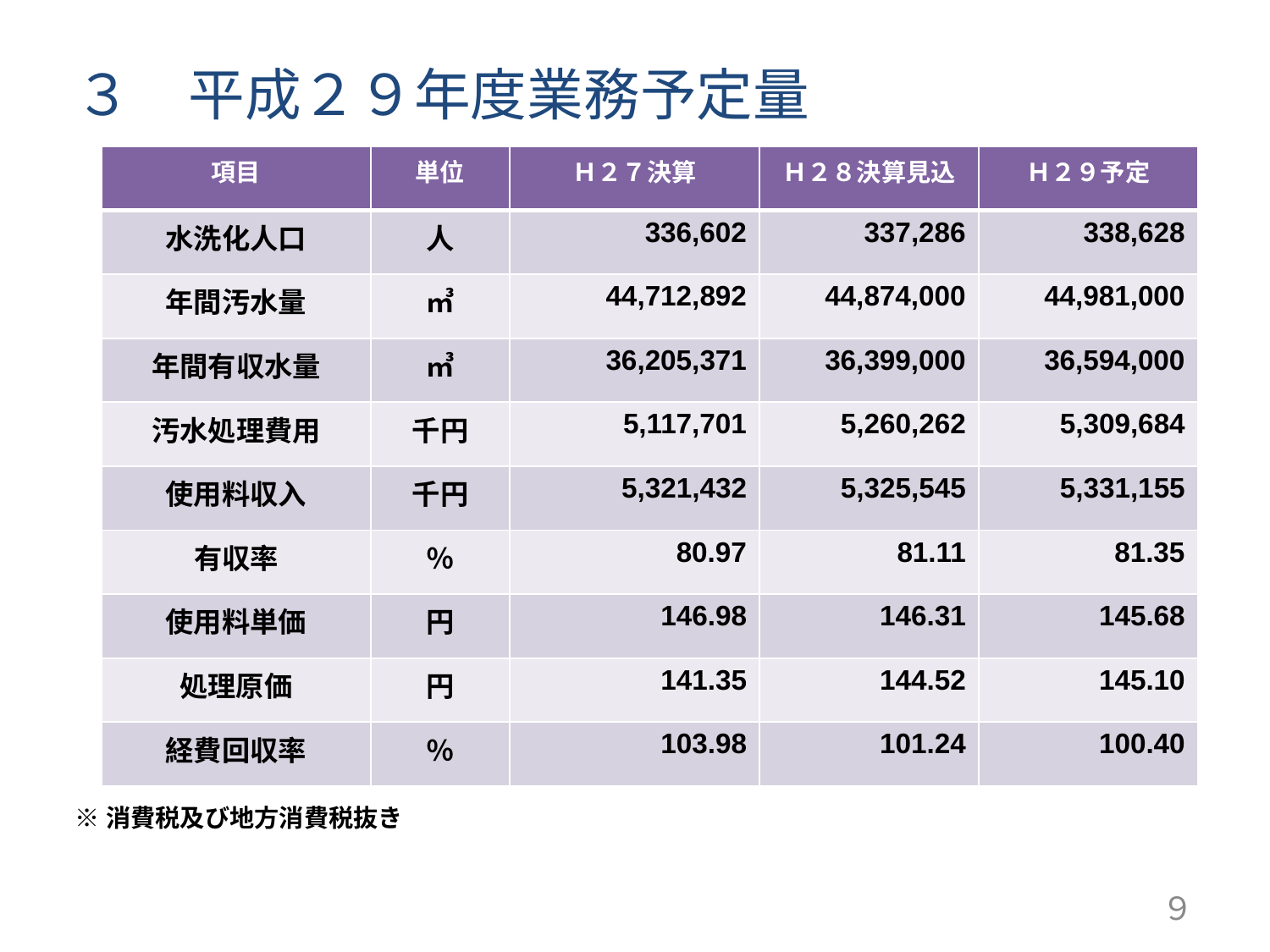

# ３　平成２９年度業務予定量
| 項目 | 単位 | Ｈ２７決算 | Ｈ２８決算見込 | Ｈ２９予定 |
| --- | --- | --- | --- | --- |
| 水洗化人口 | 人 | 336,602 | 337,286 | 338,628 |
| 年間汚水量 | ㎥ | 44,712,892 | 44,874,000 | 44,981,000 |
| 年間有収水量 | ㎥ | 36,205,371 | 36,399,000 | 36,594,000 |
| 汚水処理費用 | 千円 | 5,117,701 | 5,260,262 | 5,309,684 |
| 使用料収入 | 千円 | 5,321,432 | 5,325,545 | 5,331,155 |
| 有収率 | ％ | 80.97 | 81.11 | 81.35 |
| 使用料単価 | 円 | 146.98 | 146.31 | 145.68 |
| 処理原価 | 円 | 141.35 | 144.52 | 145.10 |
| 経費回収率 | ％ | 103.98 | 101.24 | 100.40 |
※消費税及び地方消費税抜き
９